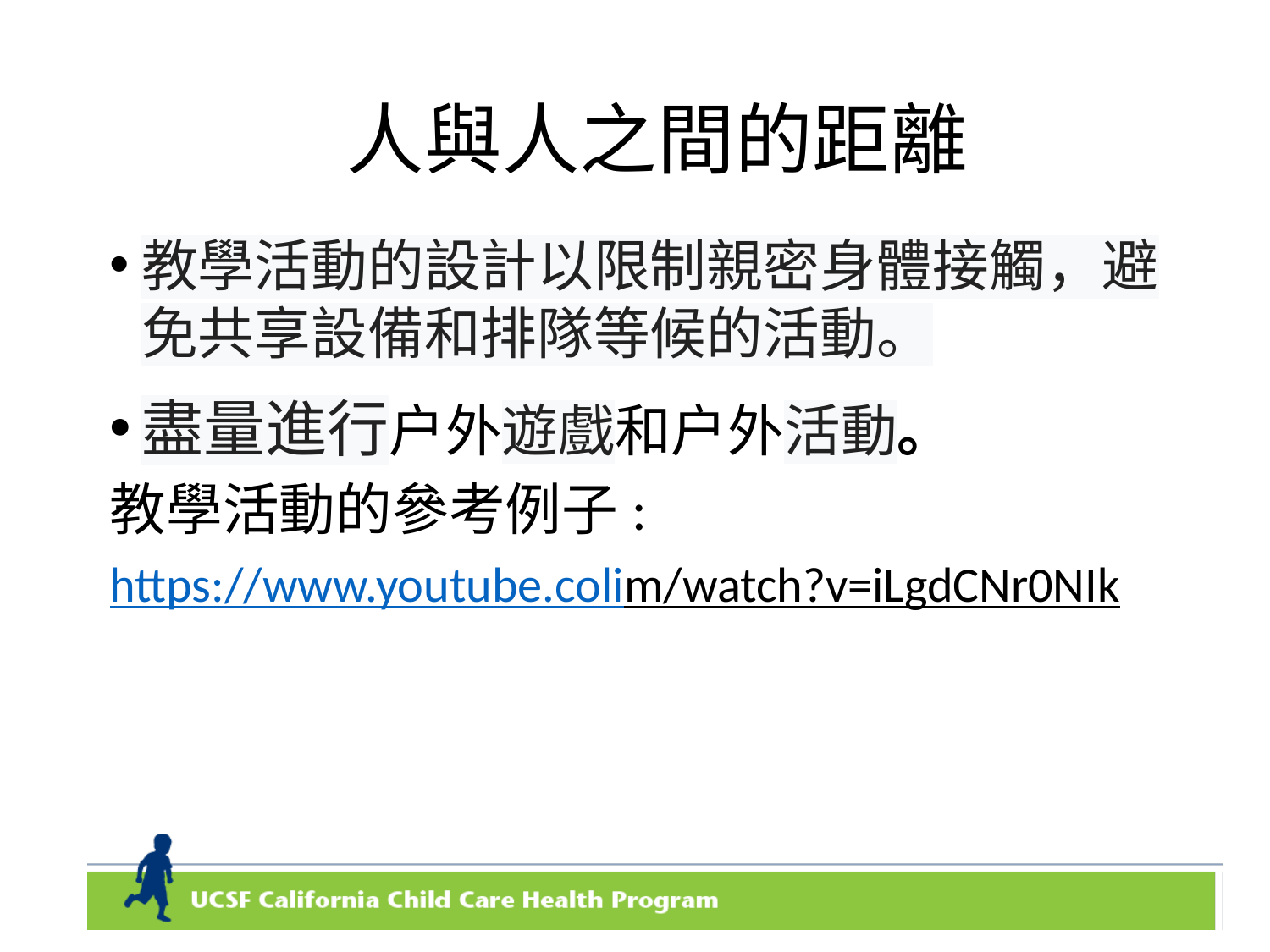

# 人與人之間的距離
教學活動的設計以限制親密身體接觸，避免共享設備和排隊等候的活動。
盡量進行户外遊戲和户外活動。
教學活動的參考例子:
https://www.youtube.colim/watch?v=iLgdCNr0NIk